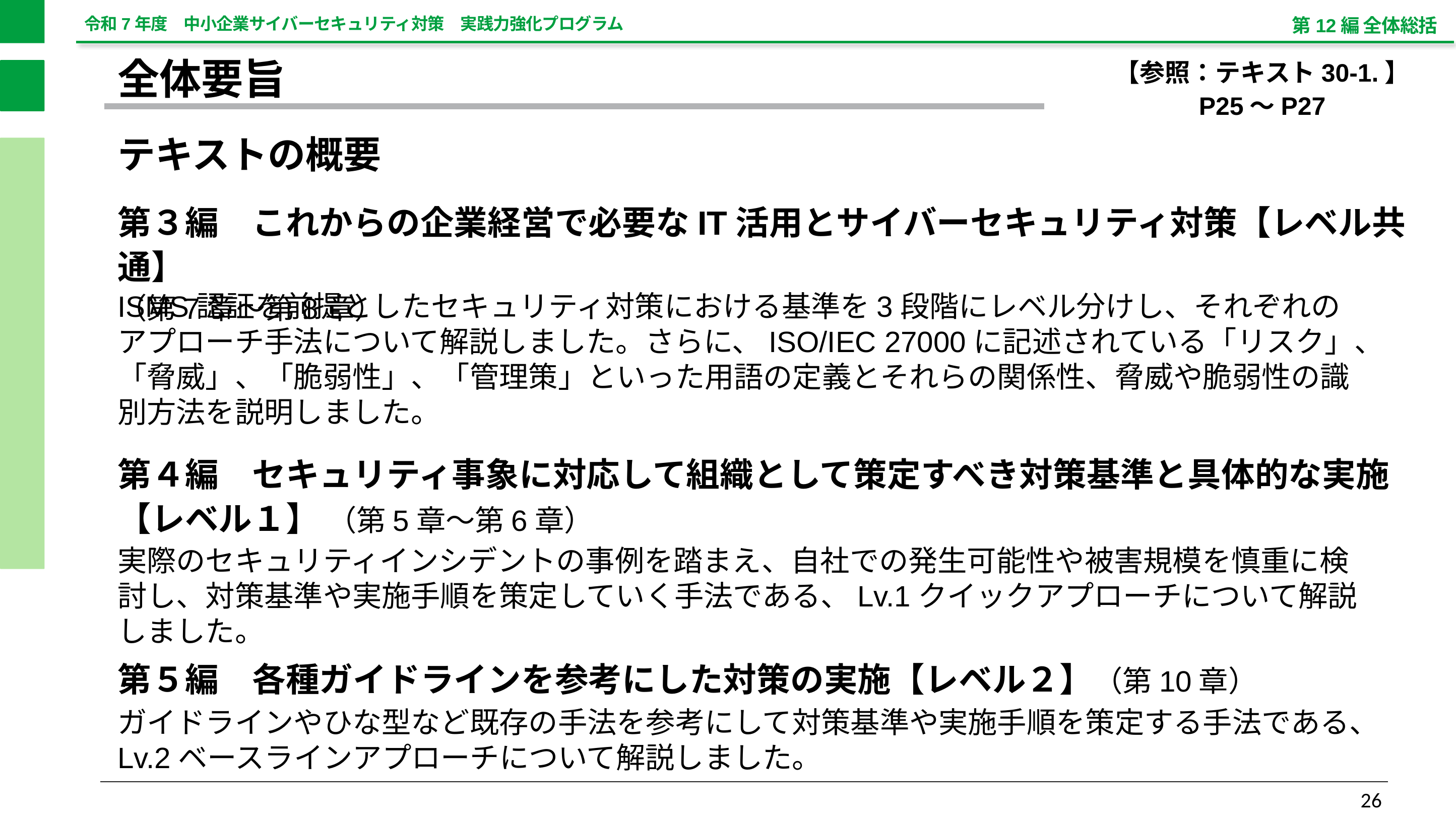

第12編 全体総括
【参照：テキスト30-1.】
P25～P27
全体要旨

テキストの概要
第３編　これからの企業経営で必要なIT活用とサイバーセキュリティ対策【レベル共通】
（第7章～第8章）
ISMS認証を前提としたセキュリティ対策における基準を3段階にレベル分けし、それぞれのアプローチ手法について解説しました。さらに、ISO/IEC 27000に記述されている「リスク」、「脅威」、「脆弱性」、「管理策」といった用語の定義とそれらの関係性、脅威や脆弱性の識別方法を説明しました。
第４編　セキュリティ事象に対応して組織として策定すべき対策基準と具体的な実施
【レベル１】 （第5章～第6章）
実際のセキュリティインシデントの事例を踏まえ、自社での発生可能性や被害規模を慎重に検討し、対策基準や実施手順を策定していく手法である、Lv.1クイックアプローチについて解説しました。
第５編　各種ガイドラインを参考にした対策の実施【レベル２】（第10章）
ガイドラインやひな型など既存の手法を参考にして対策基準や実施手順を策定する手法である、Lv.2ベースラインアプローチについて解説しました。